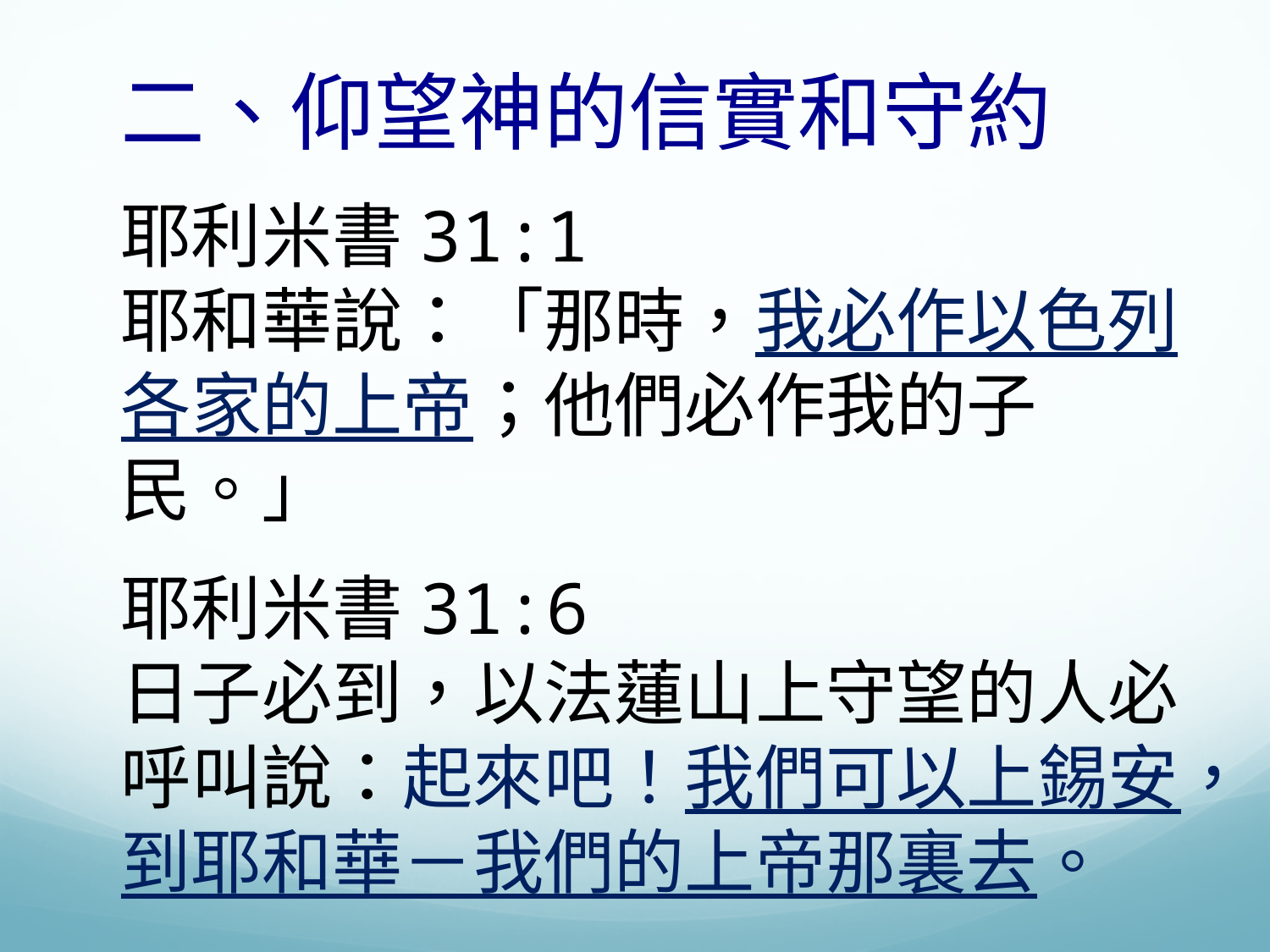

二、仰望神的信實和守約
耶利米書31:1
耶和華說：「那時，我必作以色列各家的上帝；他們必作我的子民。」

耶利米書31:6
日子必到，以法蓮山上守望的人必呼叫說：起來吧！我們可以上錫安，到耶和華－我們的上帝那裏去。